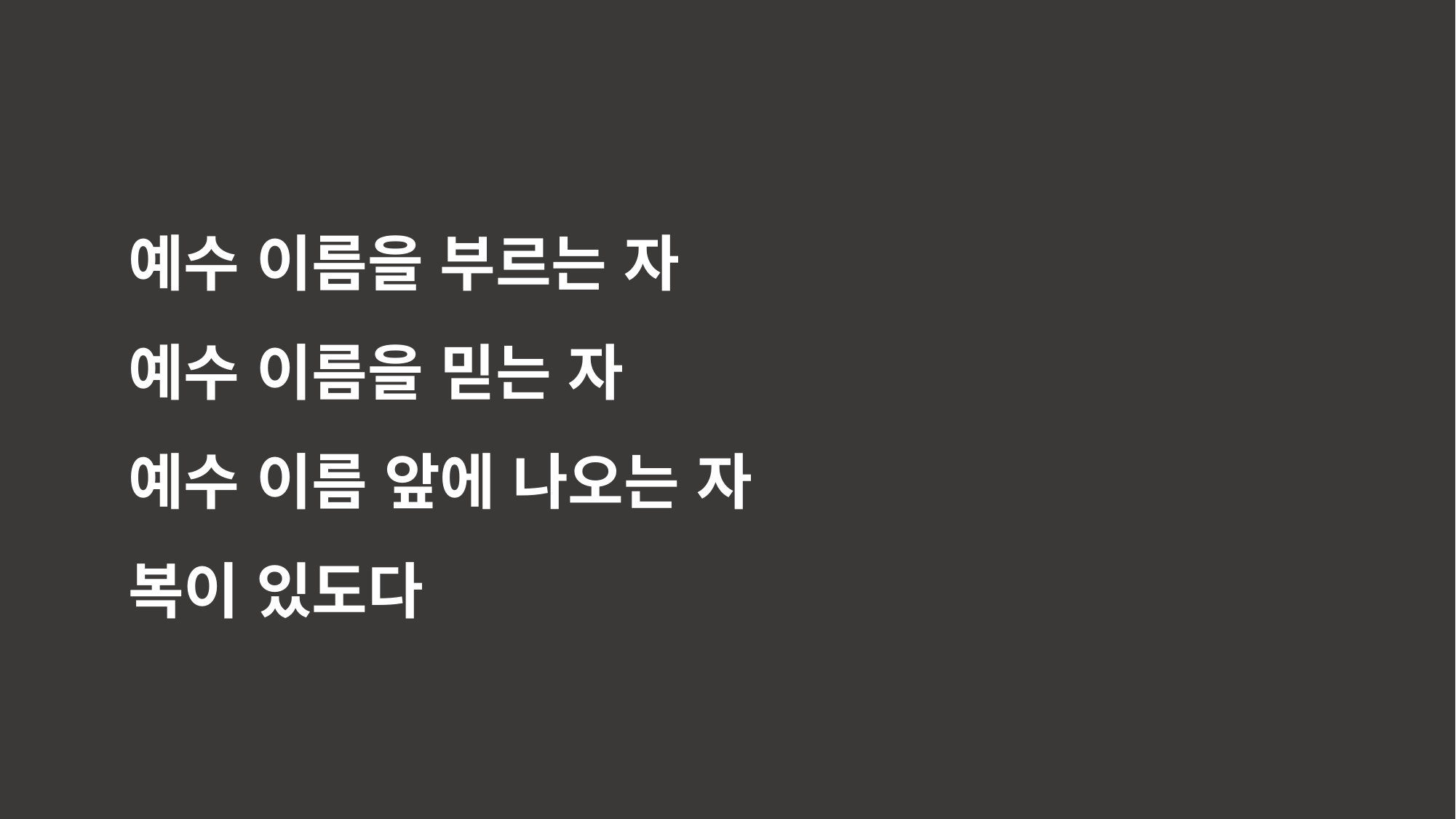

예수 이름을 부르는 자
예수 이름을 믿는 자
예수 이름 앞에 나오는 자
복이 있도다